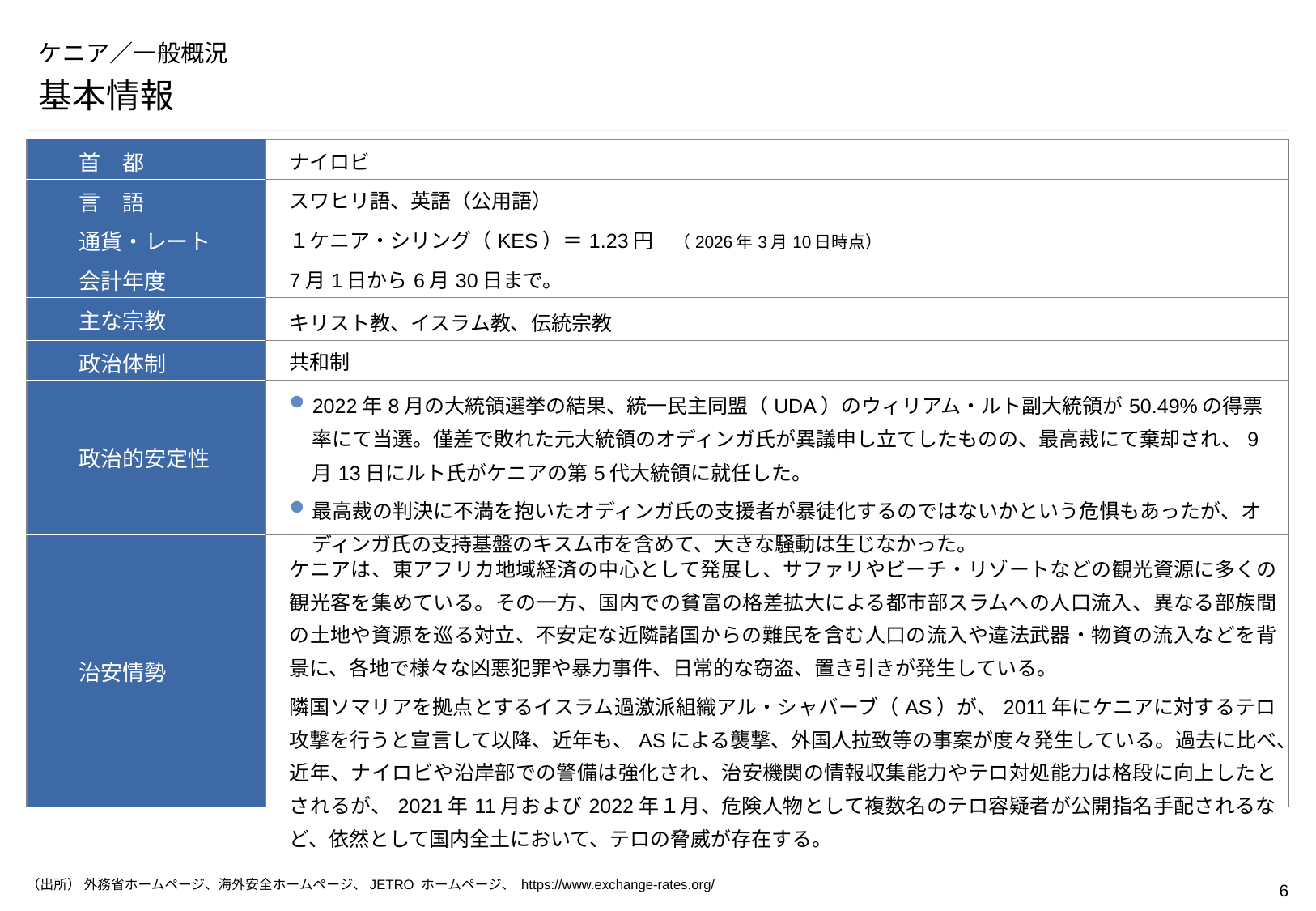

# ケニア／一般概況
基本情報
| 首　都 | ナイロビ |
| --- | --- |
| 言　語 | スワヒリ語、英語（公用語） |
| 通貨・レート | １ケニア・シリング（KES）＝1.23円　（2026年3月10日時点） |
| 会計年度 | 7月1日から6月30日まで。 |
| 主な宗教 | キリスト教、イスラム教、伝統宗教 |
| 政治体制 | 共和制 |
| 政治的安定性 | 2022年8月の大統領選挙の結果、統一民主同盟（UDA）のウィリアム・ルト副大統領が50.49%の得票率にて当選。僅差で敗れた元大統領のオディンガ氏が異議申し立てしたものの、最高裁にて棄却され、9月13日にルト氏がケニアの第5代大統領に就任した。 最高裁の判決に不満を抱いたオディンガ氏の支援者が暴徒化するのではないかという危惧もあったが、オディンガ氏の支持基盤のキスム市を含めて、大きな騒動は生じなかった。 |
| 治安情勢 | ケニアは、東アフリカ地域経済の中心として発展し、サファリやビーチ・リゾートなどの観光資源に多くの観光客を集めている。その一方、国内での貧富の格差拡大による都市部スラムへの人口流入、異なる部族間の土地や資源を巡る対立、不安定な近隣諸国からの難民を含む人口の流入や違法武器・物資の流入などを背景に、各地で様々な凶悪犯罪や暴力事件、日常的な窃盗、置き引きが発生している。 隣国ソマリアを拠点とするイスラム過激派組織アル・シャバーブ（AS）が、2011年にケニアに対するテロ攻撃を行うと宣言して以降、近年も、ASによる襲撃、外国人拉致等の事案が度々発生している。過去に比べ、近年、ナイロビや沿岸部での警備は強化され、治安機関の情報収集能力やテロ対処能力は格段に向上したとされるが、2021年11月および2022年１月、危険人物として複数名のテロ容疑者が公開指名手配されるなど、依然として国内全土において、テロの脅威が存在する。 |
（出所） 外務省ホームページ、海外安全ホームページ、JETRO ホームページ、 https://www.exchange-rates.org/